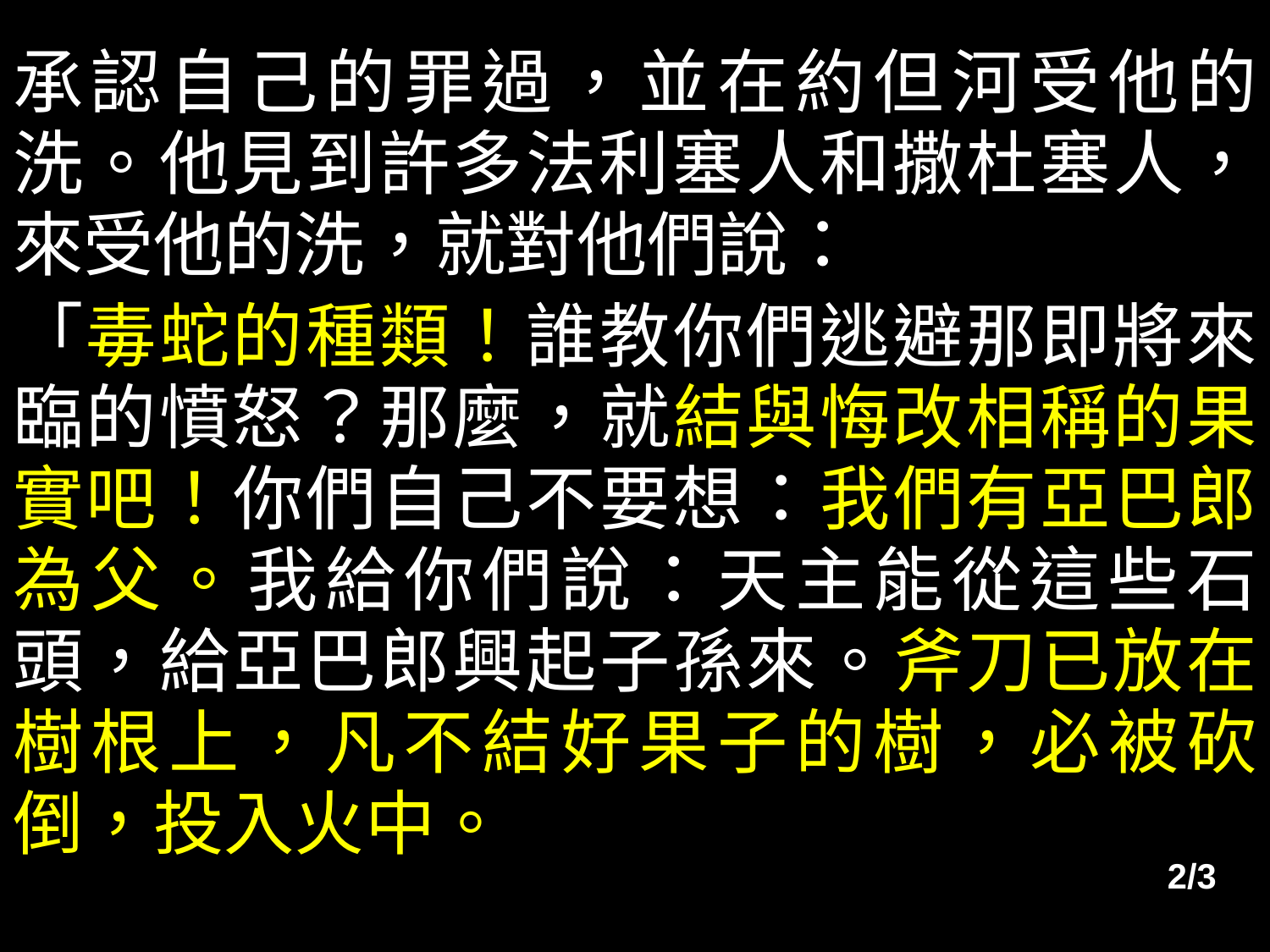

承認自己的罪過，並在約但河受他的洗。他見到許多法利塞人和撒杜塞人，來受他的洗，就對他們說：
「毒蛇的種類！誰教你們逃避那即將來臨的憤怒？那麼，就結與悔改相稱的果實吧！你們自己不要想：我們有亞巴郎為父。我給你們說：天主能從這些石頭，給亞巴郎興起子孫來。斧刀已放在樹根上，凡不結好果子的樹，必被砍倒，投入火中。

2/3